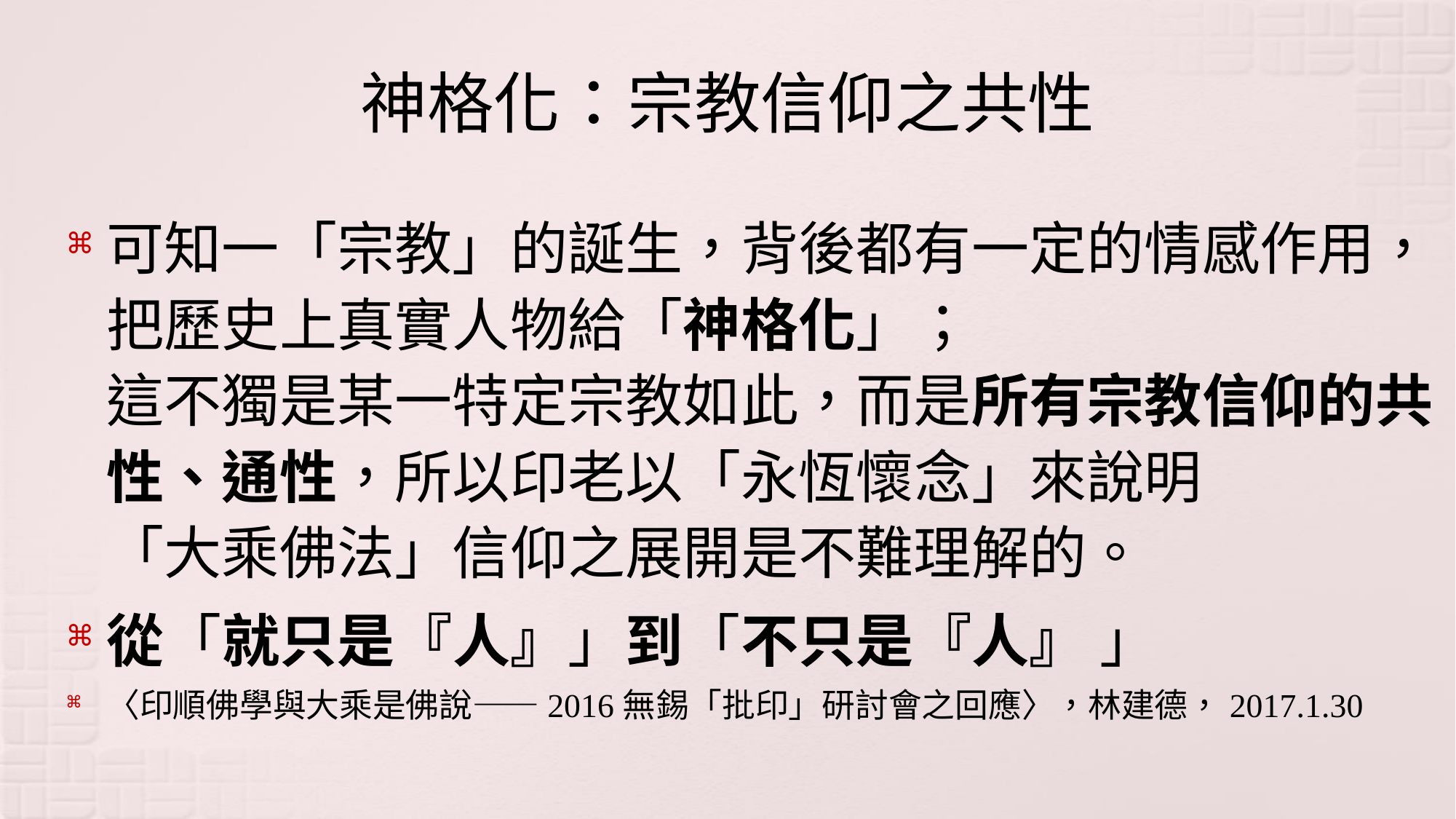

# 神格化：宗教信仰之共性

可知一「宗教」的誕生，背後都有一定的情感作用，
把歷史上真實人物給「神格化」；
這不獨是某一特定宗教如此，而是所有宗教信仰的共性、通性，所以印老以「永恆懷念」來說明
「大乘佛法」信仰之展開是不難理解的。
從「就只是『人』」到「不只是『人』 」
〈印順佛學與大乘是佛說——2016無錫「批印」研討會之回應〉，林建德，2017.1.30